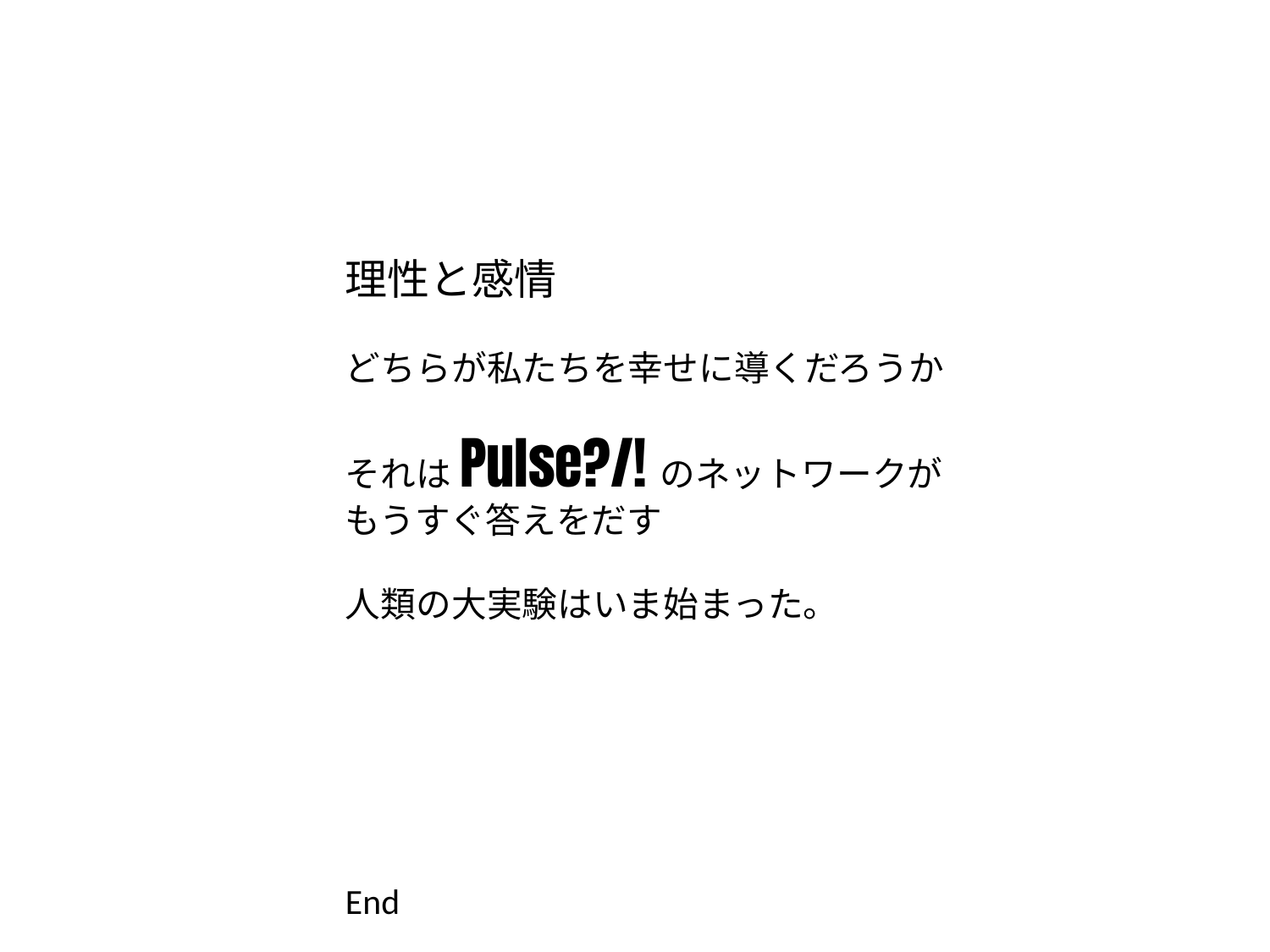

理性と感情

どちらが私たちを幸せに導くだろうか

それはPulse?/!のネットワークが
もうすぐ答えをだす

人類の大実験はいま始まった。

End